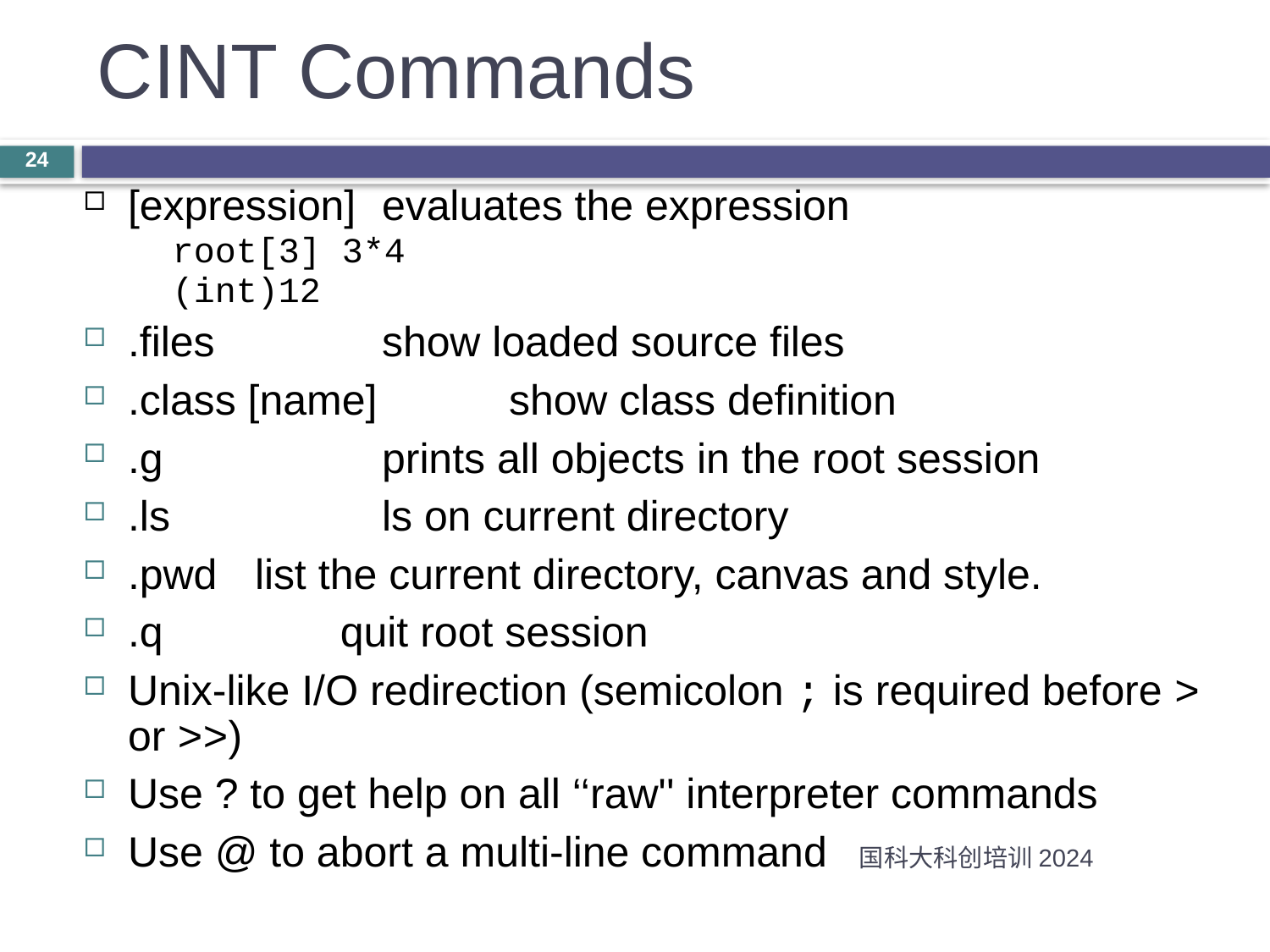

CINT Commands
24
[expression] 	evaluates the expression
root[3] 3*4
(int)12
.files		show loaded source files
.class [name] 	show class definition
.g 		prints all objects in the root session
.ls 		ls on current directory
.pwd	list the current directory, canvas and style.
.q               quit root session
Unix-like I/O redirection (semicolon ; is required before > or >>)
Use ? to get help on all ‘‘raw'' interpreter commands
Use @ to abort a multi-line command
国科大科创培训2024